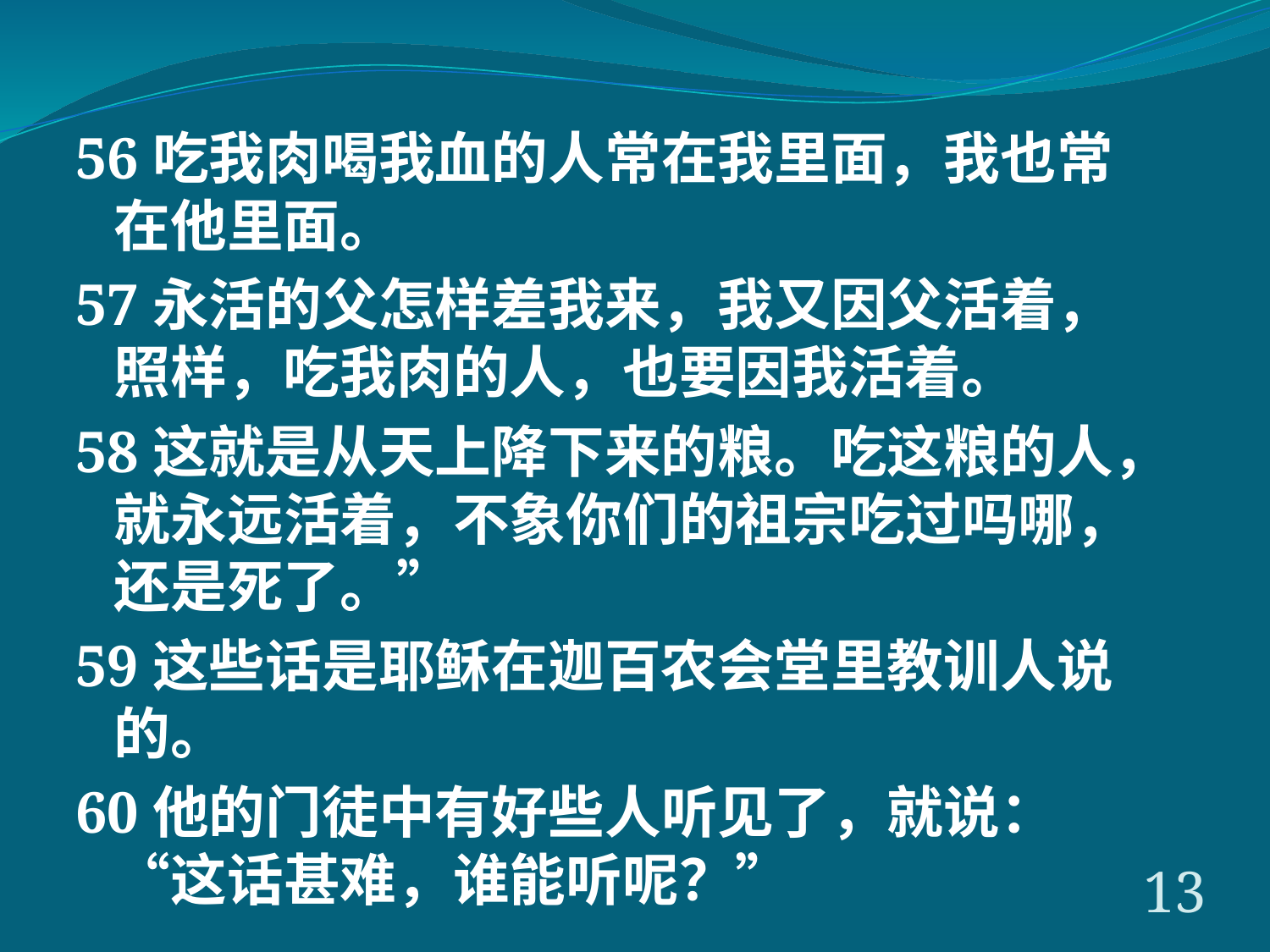

56吃我肉喝我血的人常在我里面，我也常在他里面。
57永活的父怎样差我来，我又因父活着，照样，吃我肉的人，也要因我活着。
58这就是从天上降下来的粮。吃这粮的人，就永远活着，不象你们的祖宗吃过吗哪，还是死了。”
59这些话是耶稣在迦百农会堂里教训人说的。
60他的门徒中有好些人听见了，就说：“这话甚难，谁能听呢？”

13